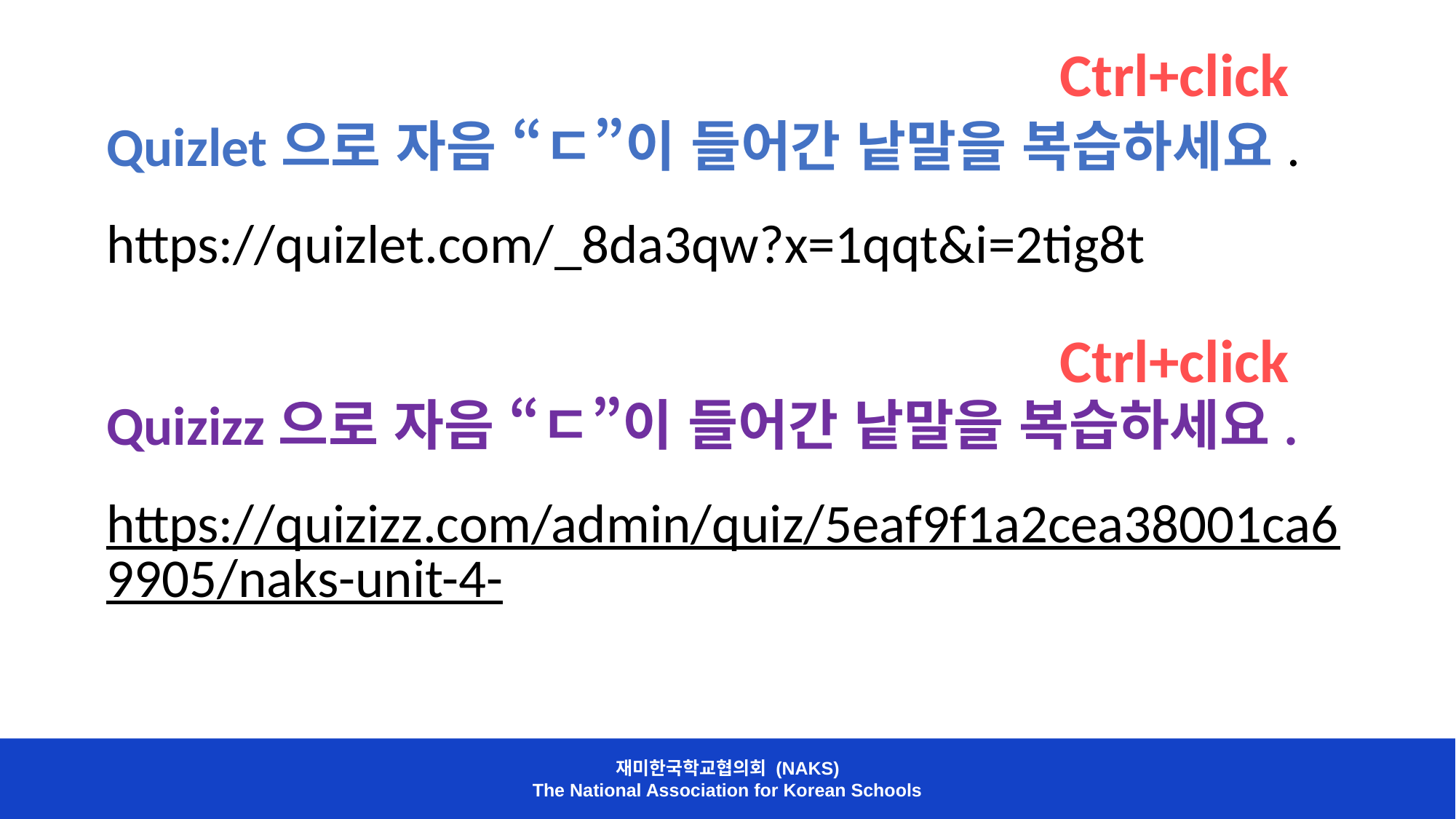

Ctrl+click
Quizlet으로 자음 “ㄷ”이 들어간 낱말을 복습하세요.
https://quizlet.com/_8da3qw?x=1qqt&i=2tig8t
Ctrl+click
Quizizz으로 자음 “ㄷ”이 들어간 낱말을 복습하세요.
https://quizizz.com/admin/quiz/5eaf9f1a2cea38001ca69905/naks-unit-4-
재미한국학교협의회 (NAKS)
The National Association for Korean Schools